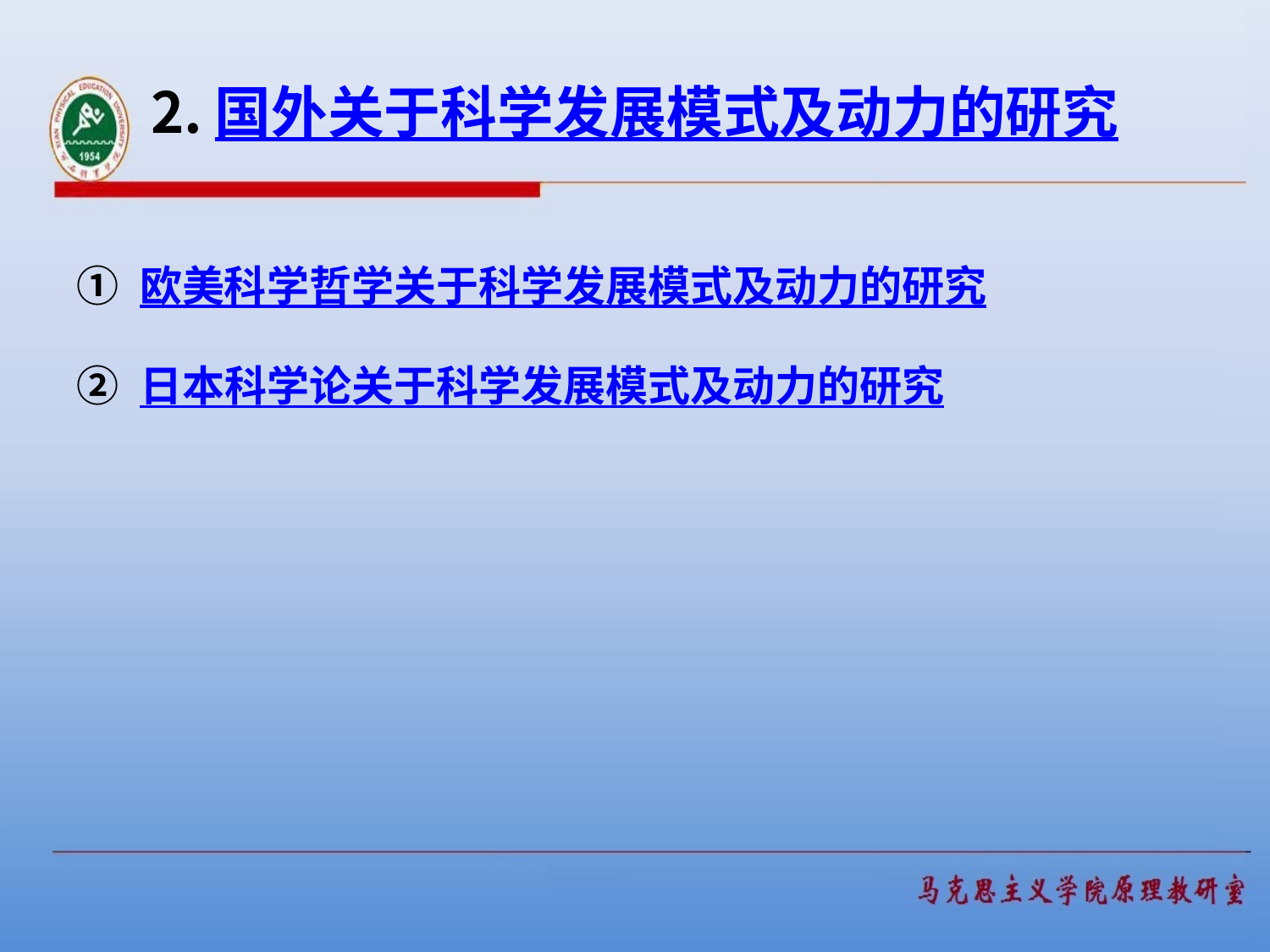

# 国外关于科学发展模式及动力的研究
欧美科学哲学关于科学发展模式及动力的研究
日本科学论关于科学发展模式及动力的研究